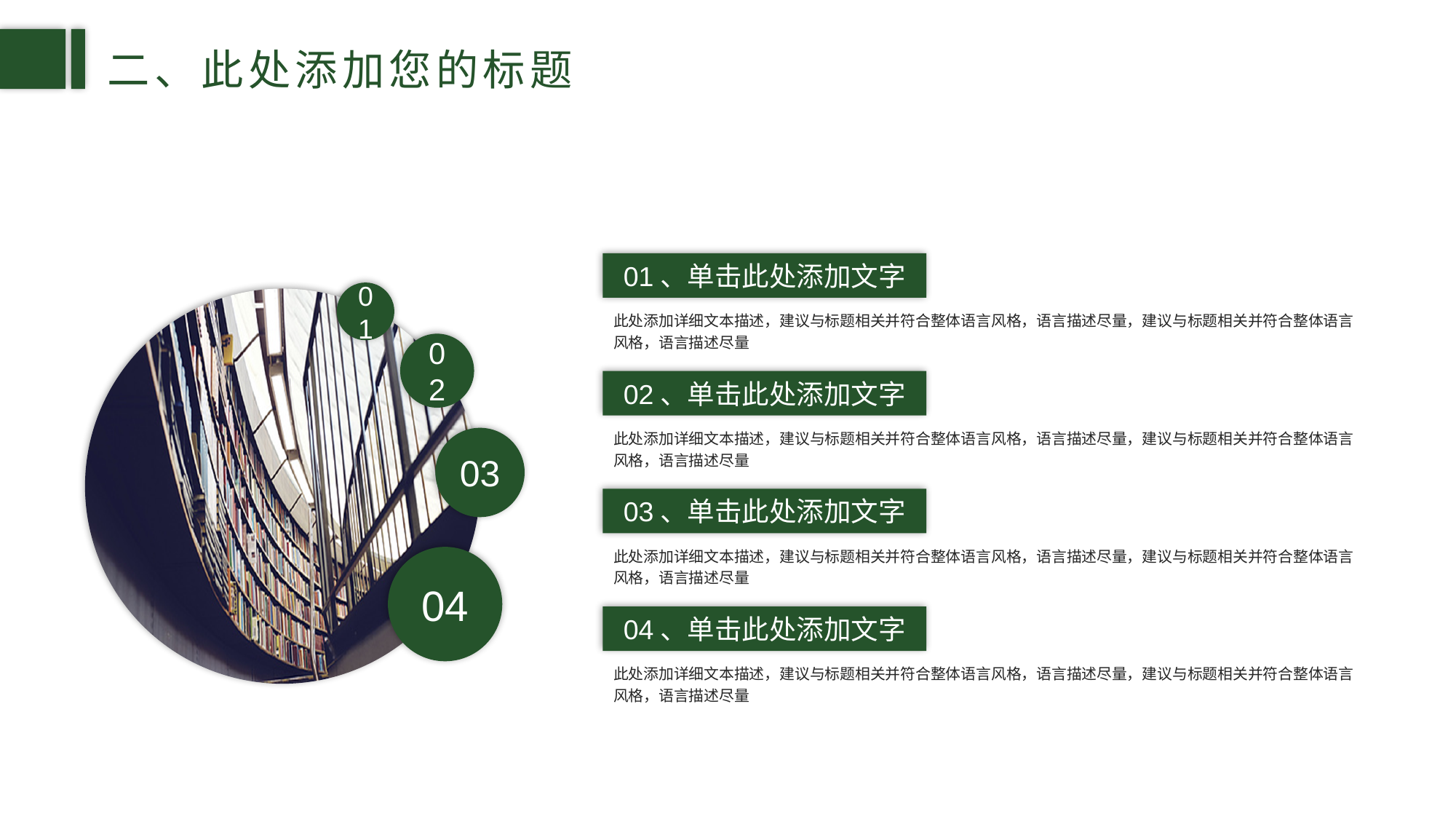

二、此处添加您的标题

01、单击此处添加文字
01

02
03
04
此处添加详细文本描述，建议与标题相关并符合整体语言风格，语言描述尽量，建议与标题相关并符合整体语言风格，语言描述尽量
02、单击此处添加文字
此处添加详细文本描述，建议与标题相关并符合整体语言风格，语言描述尽量，建议与标题相关并符合整体语言风格，语言描述尽量
03、单击此处添加文字
此处添加详细文本描述，建议与标题相关并符合整体语言风格，语言描述尽量，建议与标题相关并符合整体语言风格，语言描述尽量
04、单击此处添加文字
此处添加详细文本描述，建议与标题相关并符合整体语言风格，语言描述尽量，建议与标题相关并符合整体语言风格，语言描述尽量